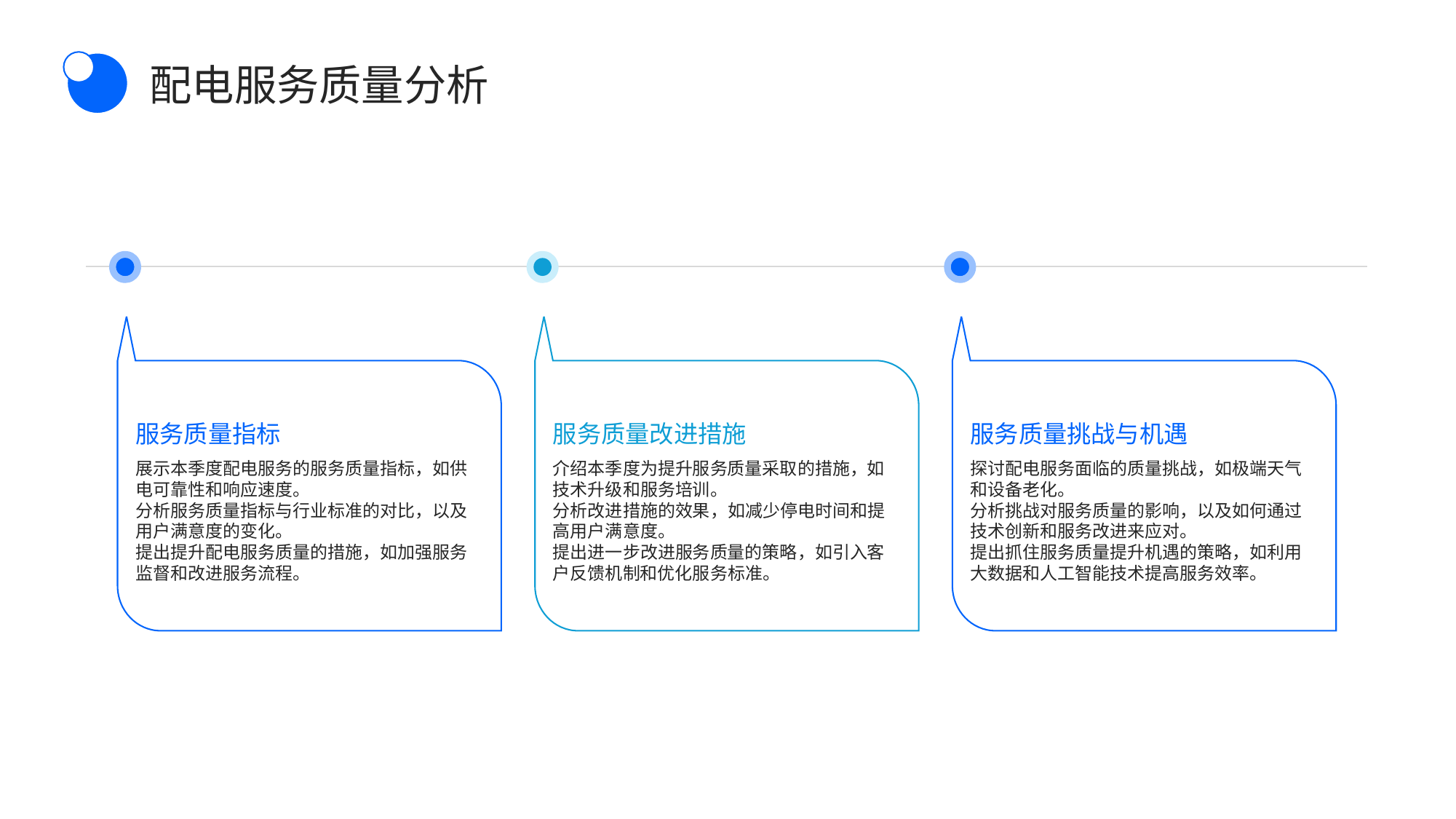

配电服务质量分析

服务质量指标
服务质量改进措施
服务质量挑战与机遇
探讨配电服务面临的质量挑战，如极端天气和设备老化。
分析挑战对服务质量的影响，以及如何通过技术创新和服务改进来应对。
提出抓住服务质量提升机遇的策略，如利用大数据和人工智能技术提高服务效率。
展示本季度配电服务的服务质量指标，如供电可靠性和响应速度。
分析服务质量指标与行业标准的对比，以及用户满意度的变化。
提出提升配电服务质量的措施，如加强服务监督和改进服务流程。
介绍本季度为提升服务质量采取的措施，如技术升级和服务培训。
分析改进措施的效果，如减少停电时间和提高用户满意度。
提出进一步改进服务质量的策略，如引入客户反馈机制和优化服务标准。